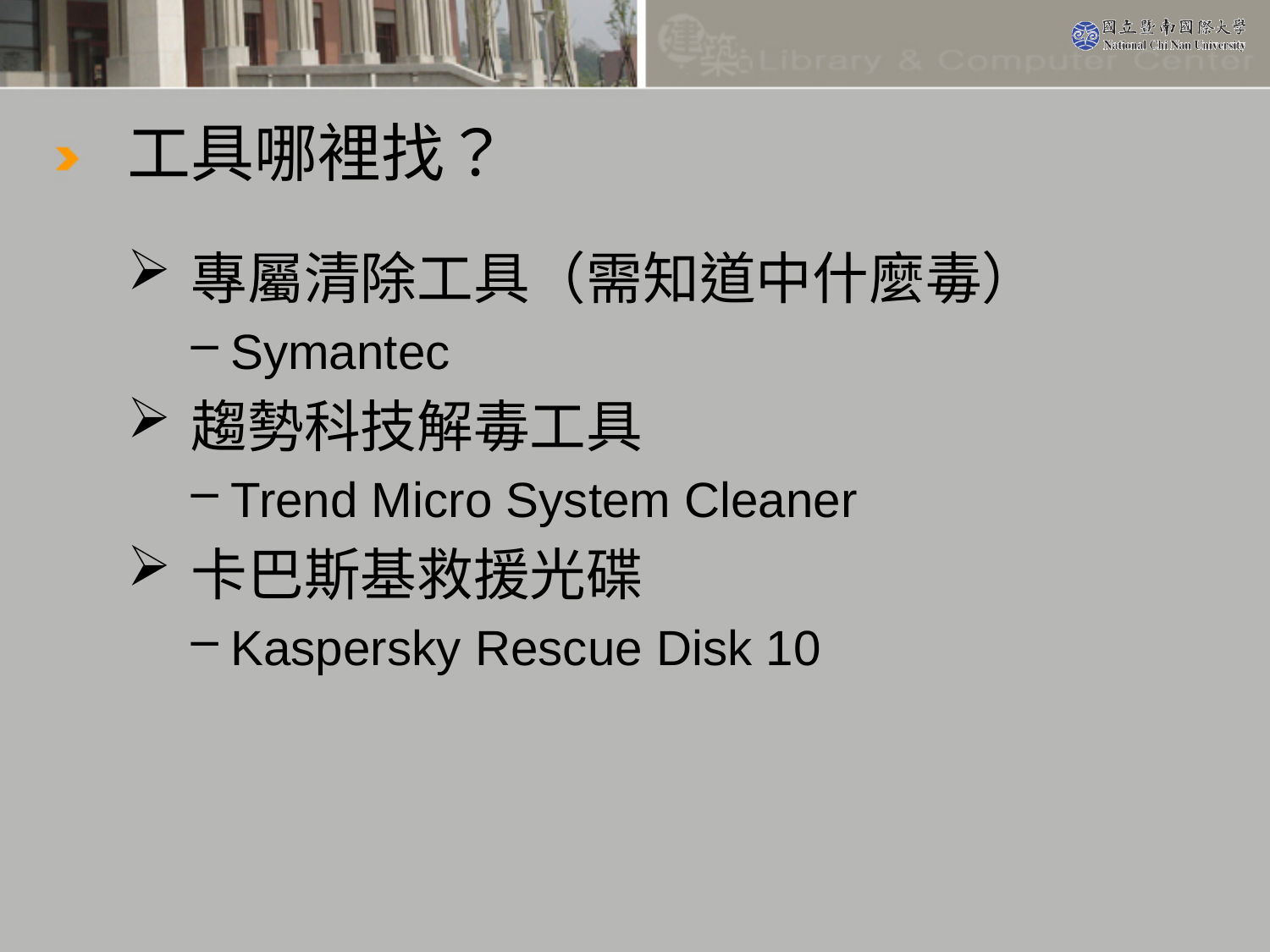

# 工具哪裡找？
專屬清除工具（需知道中什麼毒）
Symantec
趨勢科技解毒工具
Trend Micro System Cleaner
卡巴斯基救援光碟
Kaspersky Rescue Disk 10